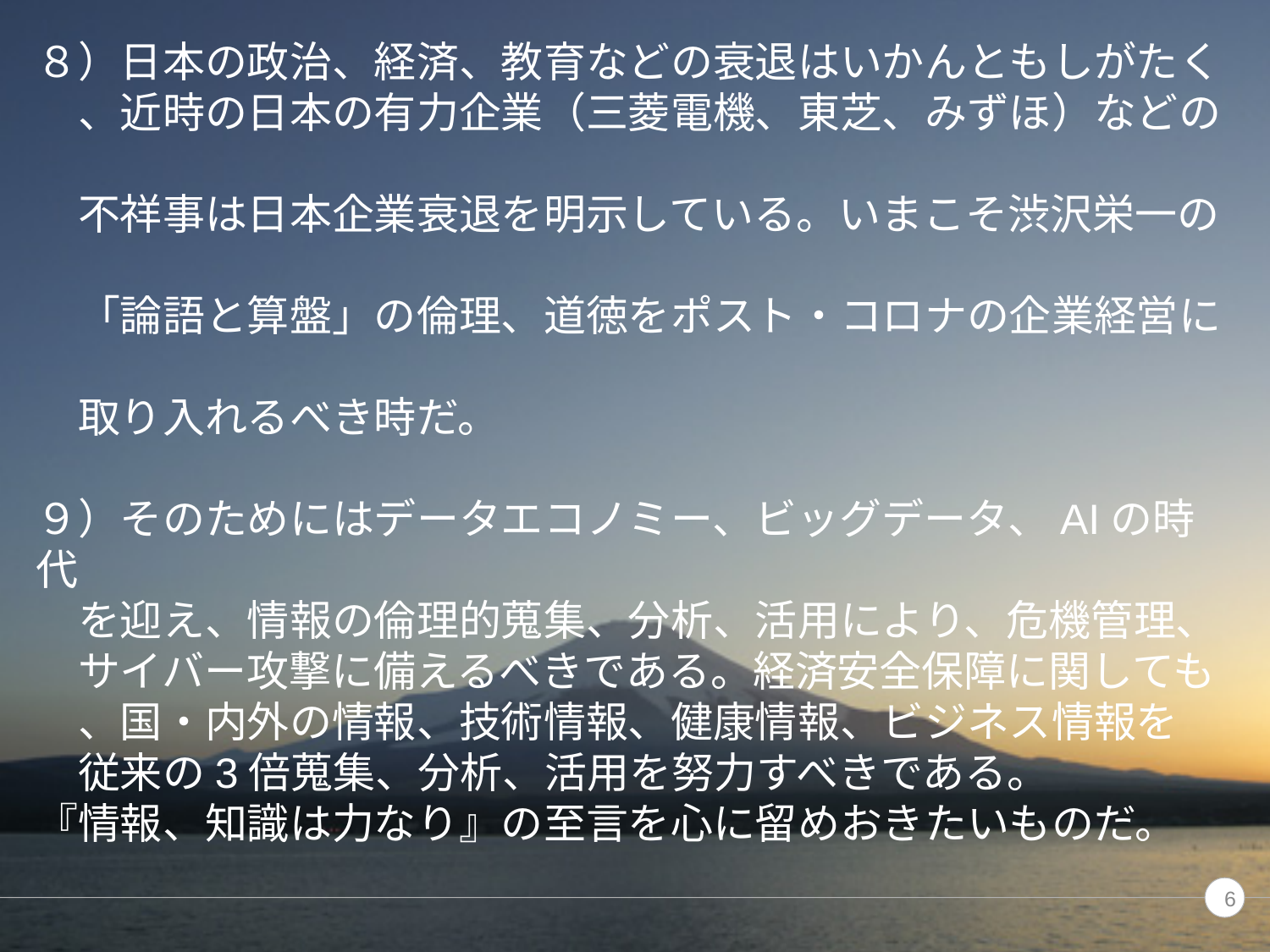

８）日本の政治、経済、教育などの衰退はいかんともしがたく
　、近時の日本の有力企業（三菱電機、東芝、みずほ）などの
　不祥事は日本企業衰退を明示している。いまこそ渋沢栄一の
　「論語と算盤」の倫理、道徳をポスト・コロナの企業経営に
　取り入れるべき時だ。

９）そのためにはデータエコノミー、ビッグデータ、AIの時代
　を迎え、情報の倫理的蒐集、分析、活用により、危機管理、
　サイバー攻撃に備えるべきである。経済安全保障に関しても
　、国・内外の情報、技術情報、健康情報、ビジネス情報を
　従来の3倍蒐集、分析、活用を努力すべきである。
『情報、知識は力なり』の至言を心に留めおきたいものだ。

6